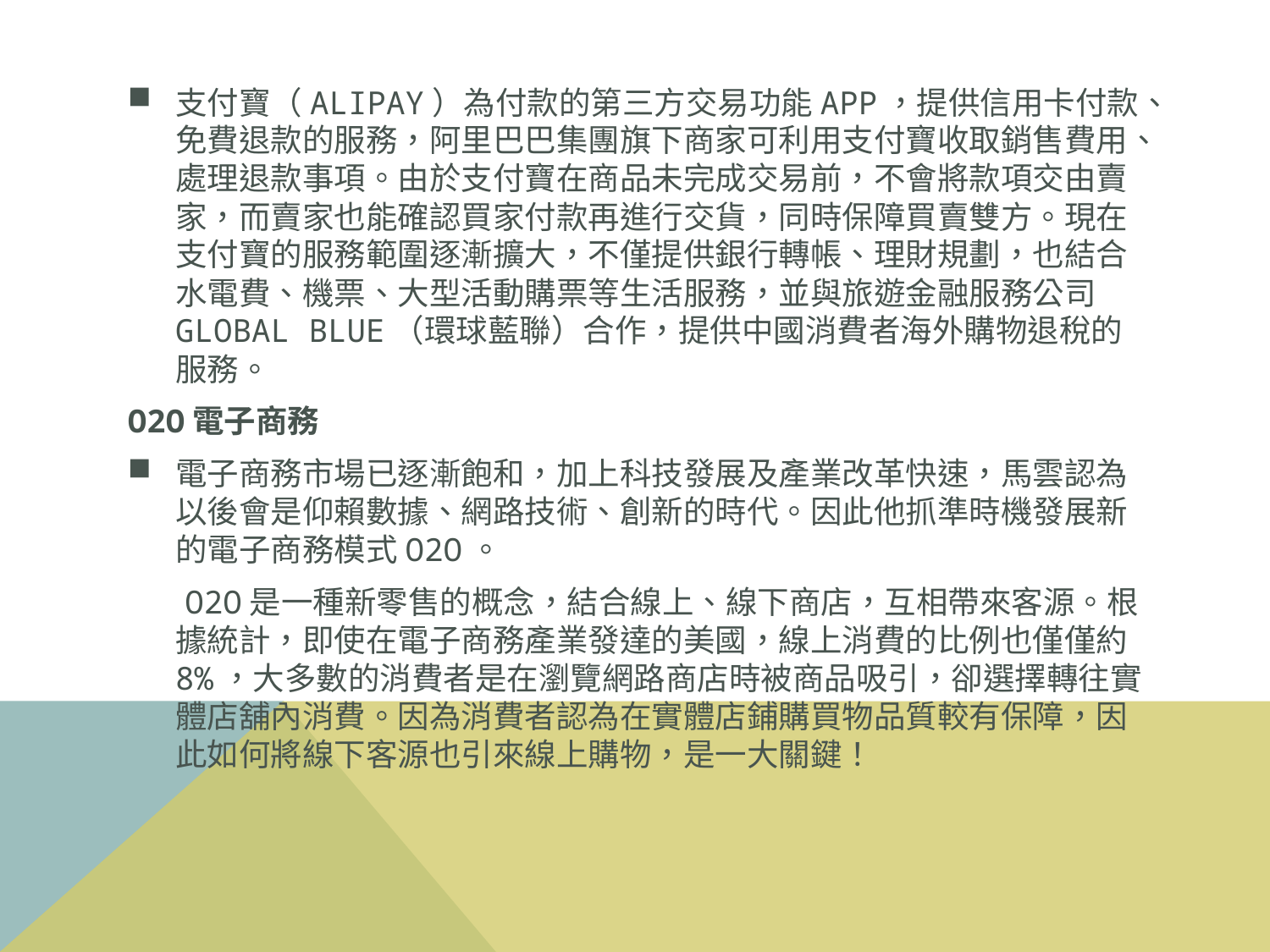

支付寶（Alipay）為付款的第三方交易功能App，提供信用卡付款、免費退款的服務，阿里巴巴集團旗下商家可利用支付寶收取銷售費用、處理退款事項。由於支付寶在商品未完成交易前，不會將款項交由賣家，而賣家也能確認買家付款再進行交貨，同時保障買賣雙方。現在支付寶的服務範圍逐漸擴大，不僅提供銀行轉帳、理財規劃，也結合水電費、機票、大型活動購票等生活服務，並與旅遊金融服務公司Global Blue（環球藍聯）合作，提供中國消費者海外購物退稅的服務。
O2O電子商務
電子商務市場已逐漸飽和，加上科技發展及產業改革快速，馬雲認為以後會是仰賴數據、網路技術、創新的時代。因此他抓準時機發展新的電子商務模式O2O。
   O2O是一種新零售的概念，結合線上、線下商店，互相帶來客源。根據統計，即使在電子商務產業發達的美國，線上消費的比例也僅僅約8%，大多數的消費者是在瀏覽網路商店時被商品吸引，卻選擇轉往實體店舖內消費。因為消費者認為在實體店鋪購買物品質較有保障，因此如何將線下客源也引來線上購物，是一大關鍵！